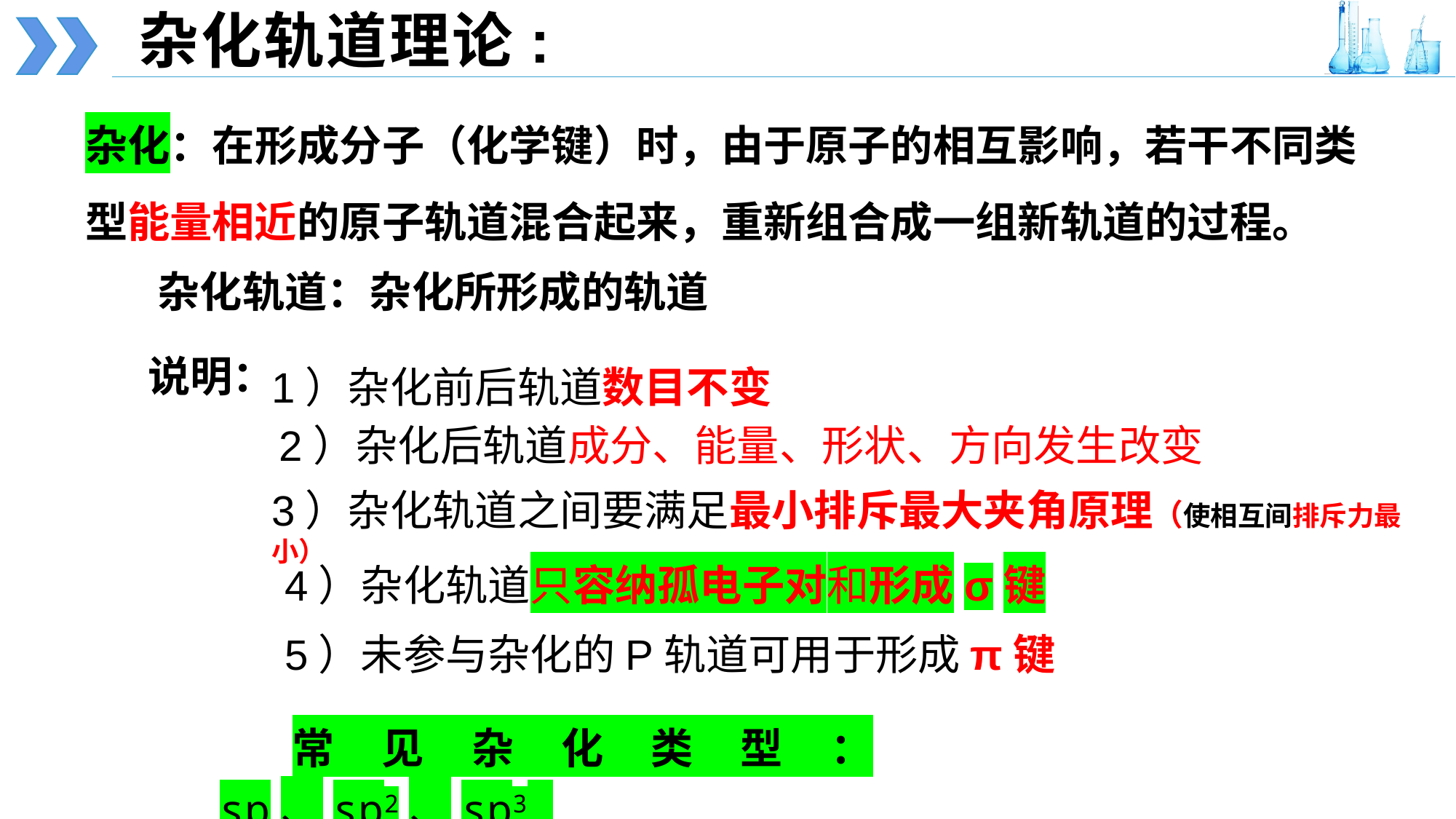

杂化轨道理论:
杂化：在形成分子（化学键）时，由于原子的相互影响，若干不同类型能量相近的原子轨道混合起来，重新组合成一组新轨道的过程。
杂化轨道：杂化所形成的轨道
说明：
1）杂化前后轨道数目不变
2）杂化后轨道成分、能量、形状、方向发生改变
3）杂化轨道之间要满足最小排斥最大夹角原理（使相互间排斥力最小）
4）杂化轨道只容纳孤电子对和形成σ键
5）未参与杂化的P轨道可用于形成π键
常见杂化类型：sp、sp2、sp3